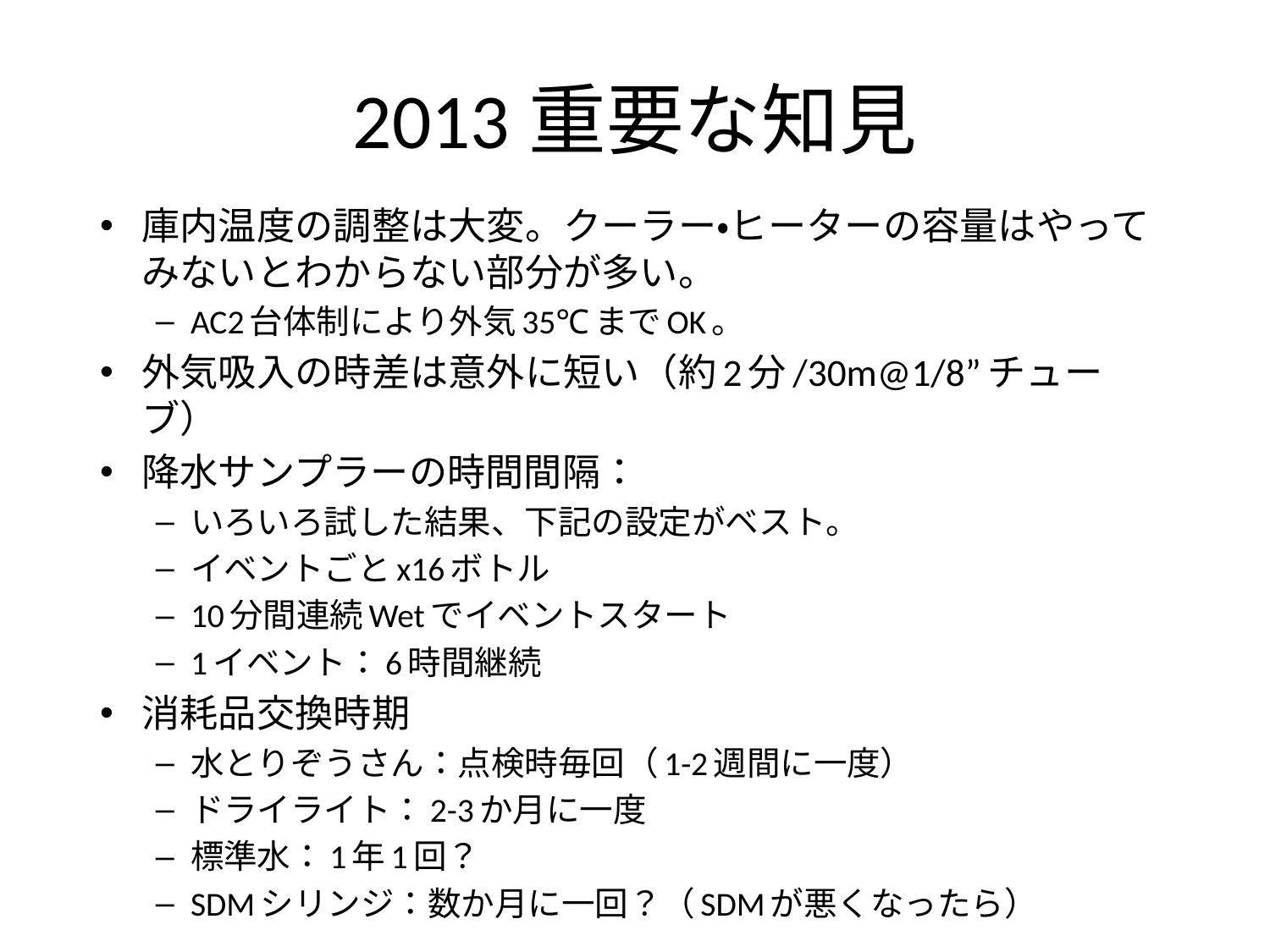

# 2013重要な知見
庫内温度の調整は大変。クーラー・ヒーターの容量はやってみないとわからない部分が多い。
AC2台体制により外気35℃までOK。
外気吸入の時差は意外に短い（約2分/30m@1/8”チューブ）
降水サンプラーの時間間隔：
いろいろ試した結果、下記の設定がベスト。
イベントごとx16ボトル
10分間連続Wetでイベントスタート
1イベント：6時間継続
消耗品交換時期
水とりぞうさん：点検時毎回（1-2週間に一度）
ドライライト：2-3か月に一度
標準水：1年1回？
SDMシリンジ：数か月に一回？（SDMが悪くなったら）